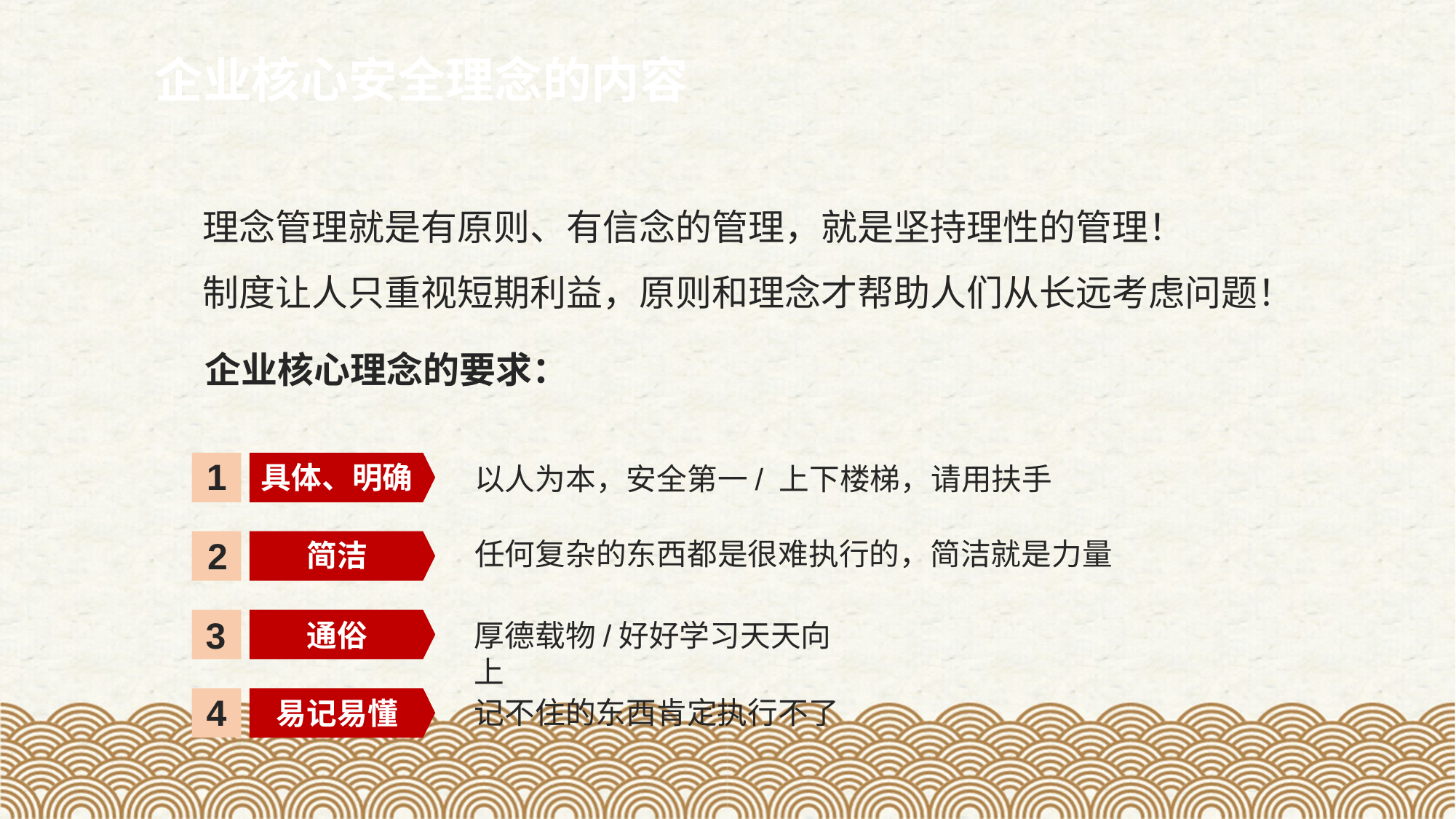

企业核心安全理念的内容
理念管理就是有原则、有信念的管理，就是坚持理性的管理！
制度让人只重视短期利益，原则和理念才帮助人们从长远考虑问题！
企业核心理念的要求：
1

具体、明确
以人为本，安全第一/ 上下楼梯，请用扶手
2
任何复杂的东西都是很难执行的，简洁就是力量

简洁
3

通俗
厚德载物/好好学习天天向上
4

记不住的东西肯定执行不了
易记易懂